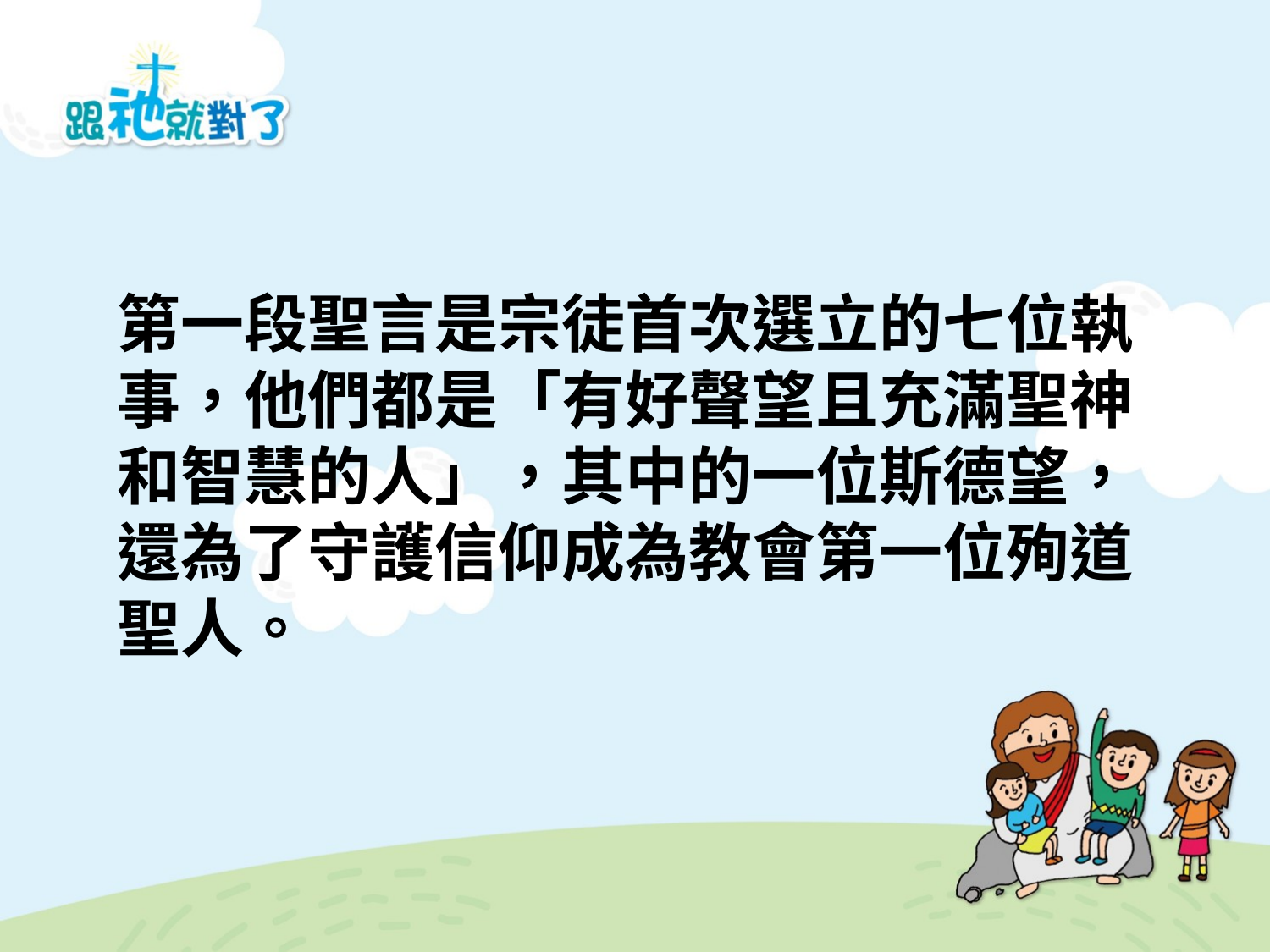

第一段聖言是宗徒首次選立的七位執事，他們都是「有好聲望且充滿聖神和智慧的人」，其中的一位斯德望，還為了守護信仰成為教會第一位殉道聖人。